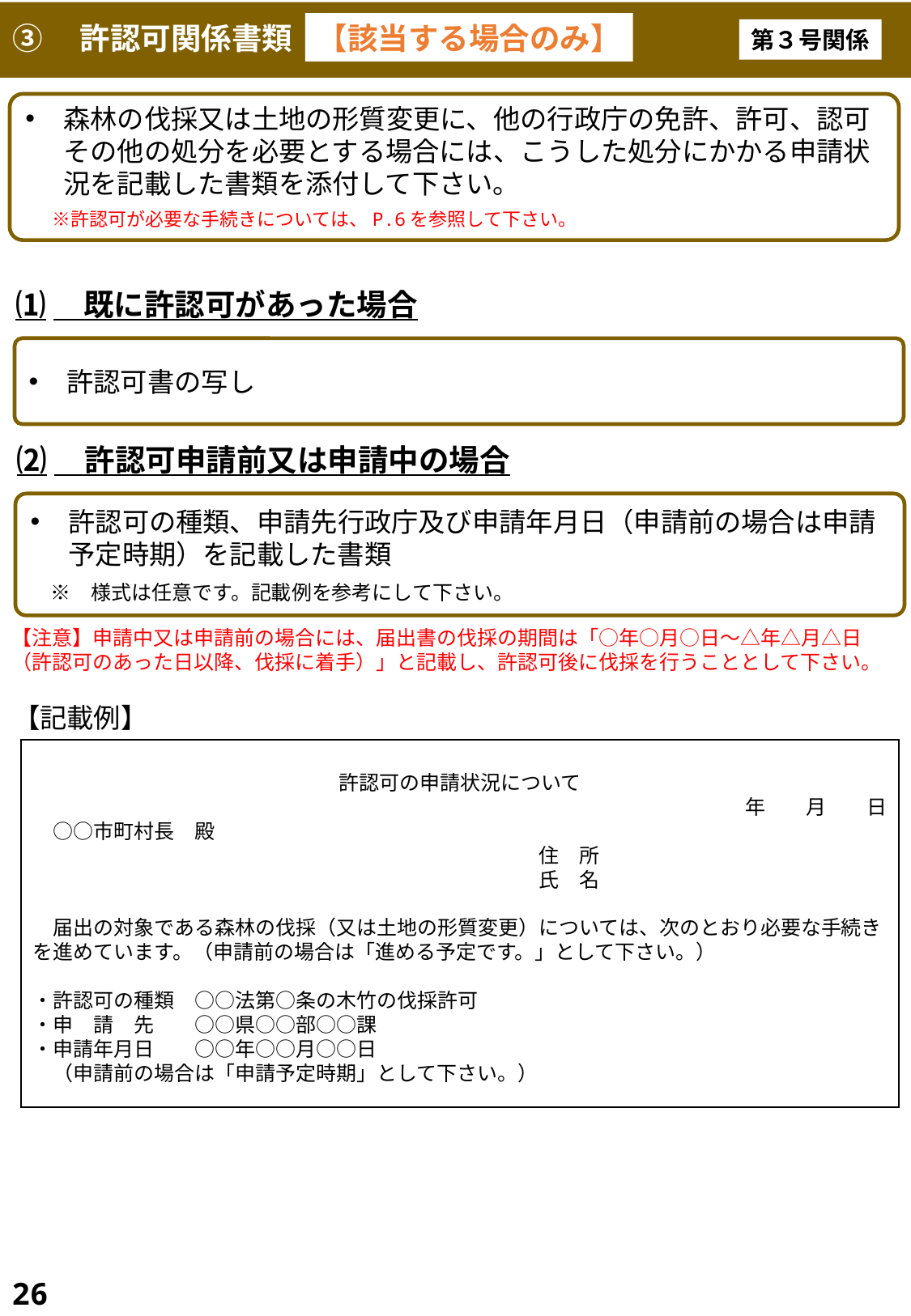

# ③　許認可関係書類
【該当する場合のみ】
第３号関係
森林の伐採又は土地の形質変更に、他の行政庁の免許、許可、認可その他の処分を必要とする場合には、こうした処分にかかる申請状況を記載した書類を添付して下さい。
　※許認可が必要な手続きについては、P.6を参照して下さい。
規§9Ⅲ③,長P2-2-⑶・⑷,課P1-⑵-ウ,
マP14-（オ）
⑴　既に許認可があった場合
許認可書の写し
⑵　許認可申請前又は申請中の場合
許認可の種類、申請先行政庁及び申請年月日（申請前の場合は申請予定時期）を記載した書類
　※　様式は任意です。記載例を参考にして下さい。
【注意】申請中又は申請前の場合には、届出書の伐採の期間は「○年○月○日～△年△月△日（許認可のあった日以降、伐採に着手）」と記載し、許認可後に伐採を行うこととして下さい。
【記載例】

許認可の申請状況について
年　　月　　日
　○○市町村長　殿
　住　所
　氏　名

　届出の対象である森林の伐採（又は土地の形質変更）については、次のとおり必要な手続きを進めています。（申請前の場合は「進める予定です。」として下さい。）

・許認可の種類　○○法第○条の木竹の伐採許可
・申　請　先　　○○県○○部○○課
・申請年月日　　○○年○○月○○日
　（申請前の場合は「申請予定時期」として下さい。）
26